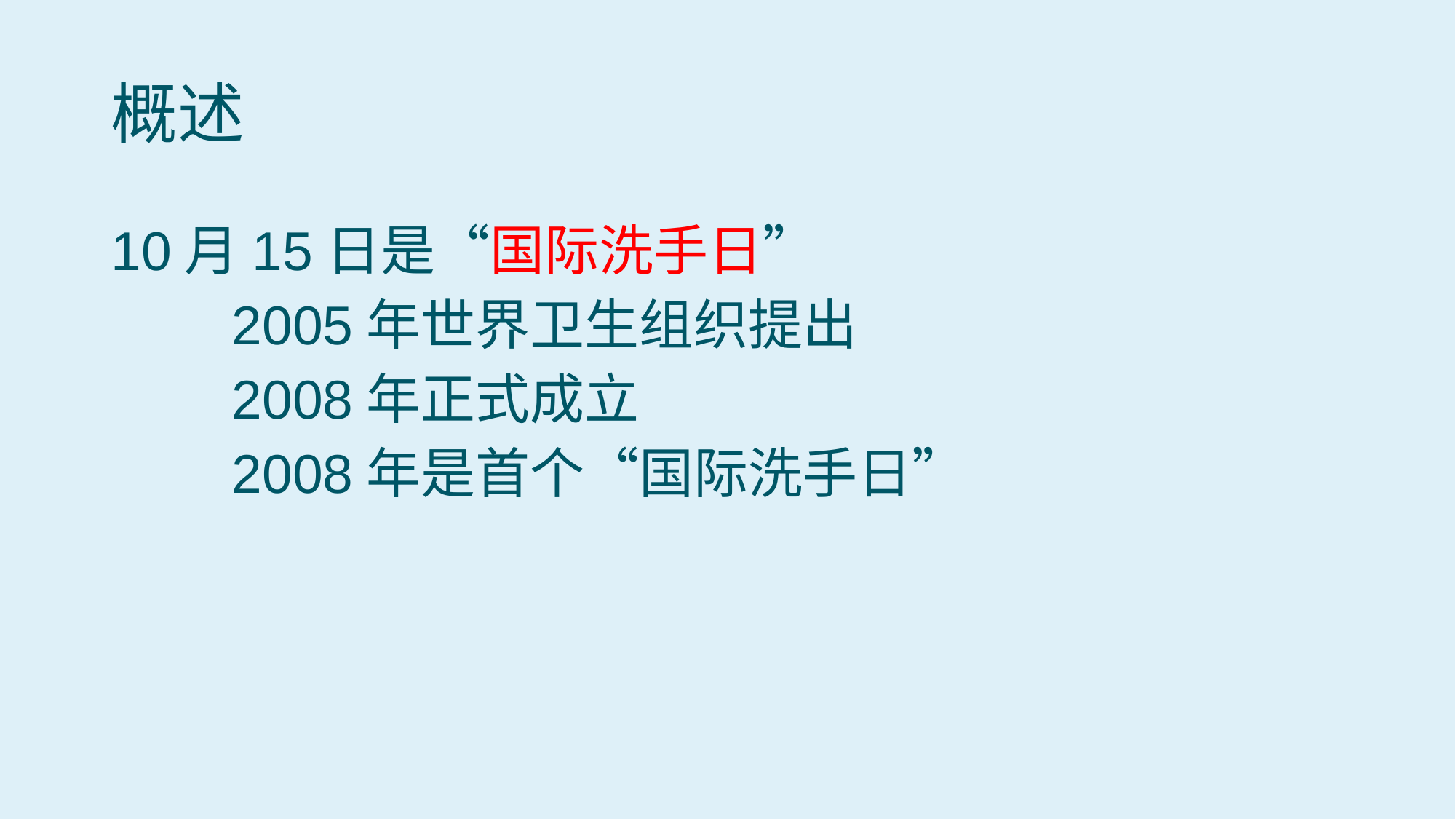

# 概述
10月15日是“国际洗手日”
        2005年世界卫生组织提出
        2008年正式成立
        2008年是首个“国际洗手日”